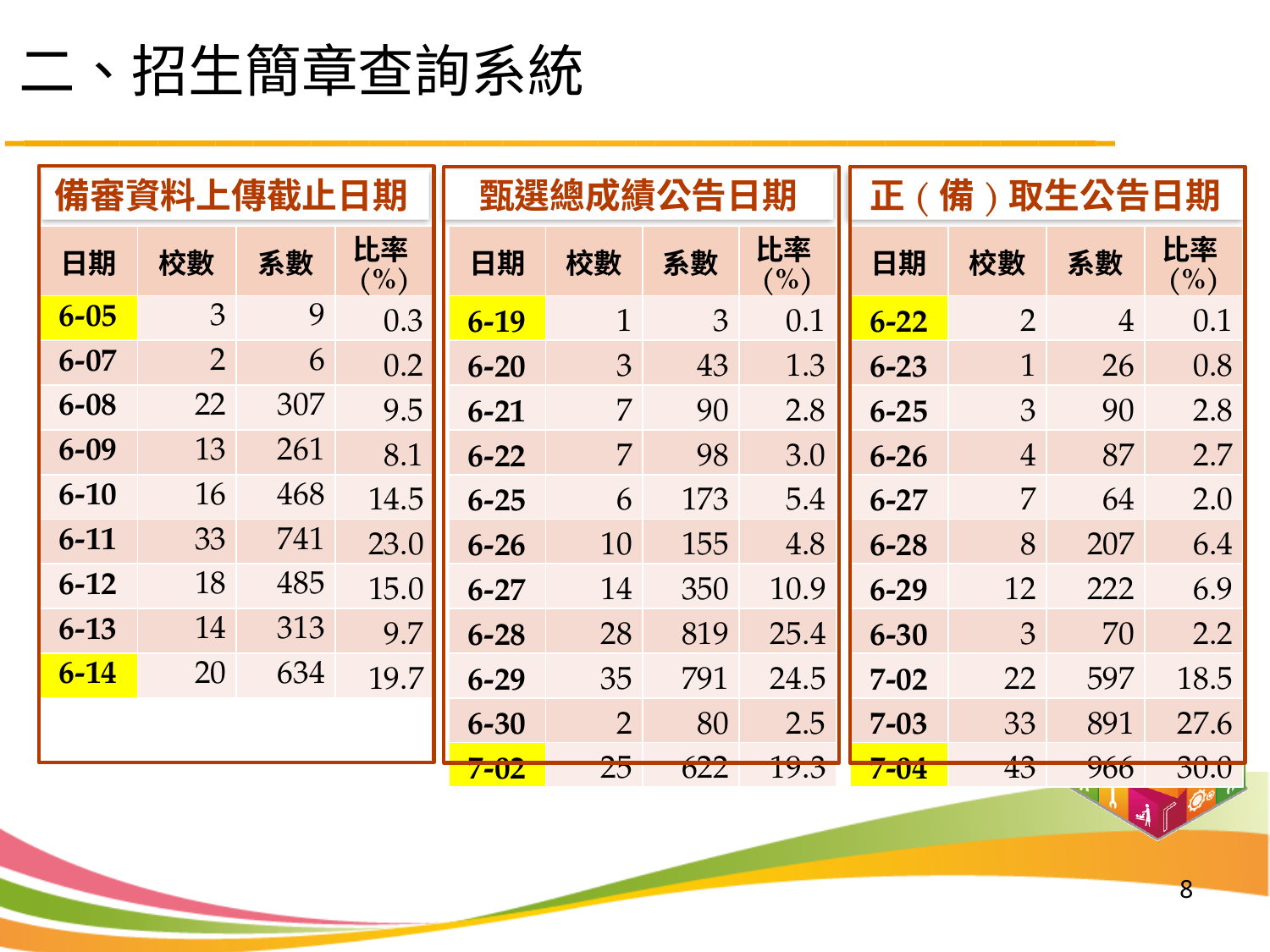

二、招生簡章查詢系統

# 備審資料上傳截止日期
甄選總成績公告日期
正(備)取生公告日期
| 日期 | 校數 | 系數 | 比率(%) |
| --- | --- | --- | --- |
| 6-19 | 1 | 3 | 0.1 |
| 6-20 | 3 | 43 | 1.3 |
| 6-21 | 7 | 90 | 2.8 |
| 6-22 | 7 | 98 | 3.0 |
| 6-25 | 6 | 173 | 5.4 |
| 6-26 | 10 | 155 | 4.8 |
| 6-27 | 14 | 350 | 10.9 |
| 6-28 | 28 | 819 | 25.4 |
| 6-29 | 35 | 791 | 24.5 |
| 6-30 | 2 | 80 | 2.5 |
| 7-02 | 25 | 622 | 19.3 |
| 日期 | 校數 | 系數 | 比率(%) |
| --- | --- | --- | --- |
| 6-05 | 3 | 9 | 0.3 |
| 6-07 | 2 | 6 | 0.2 |
| 6-08 | 22 | 307 | 9.5 |
| 6-09 | 13 | 261 | 8.1 |
| 6-10 | 16 | 468 | 14.5 |
| 6-11 | 33 | 741 | 23.0 |
| 6-12 | 18 | 485 | 15.0 |
| 6-13 | 14 | 313 | 9.7 |
| 6-14 | 20 | 634 | 19.7 |
| 日期 | 校數 | 系數 | 比率(%) |
| --- | --- | --- | --- |
| 6-22 | 2 | 4 | 0.1 |
| 6-23 | 1 | 26 | 0.8 |
| 6-25 | 3 | 90 | 2.8 |
| 6-26 | 4 | 87 | 2.7 |
| 6-27 | 7 | 64 | 2.0 |
| 6-28 | 8 | 207 | 6.4 |
| 6-29 | 12 | 222 | 6.9 |
| 6-30 | 3 | 70 | 2.2 |
| 7-02 | 22 | 597 | 18.5 |
| 7-03 | 33 | 891 | 27.6 |
| 7-04 | 43 | 966 | 30.0 |
8